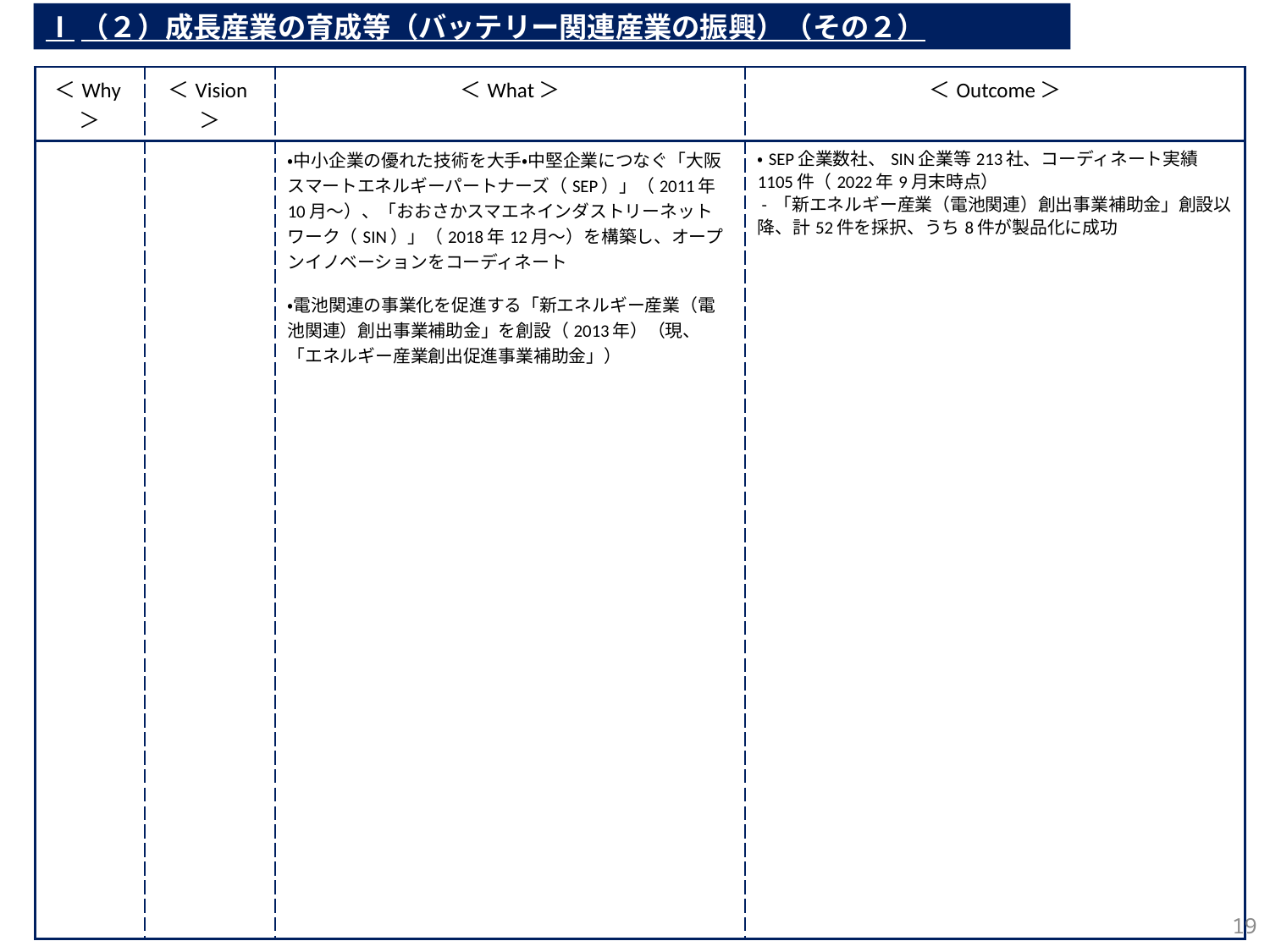

Ⅰ（２）成長産業の育成等（バッテリー関連産業の振興）（その２）
| ＜Why＞ | ＜Vision＞ | ＜What＞ | ＜Outcome＞ |
| --- | --- | --- | --- |
|  |  | ・中小企業の優れた技術を大手・中堅企業につなぐ「大阪スマートエネルギーパートナーズ（SEP）」（2011年10月～）、「おおさかスマエネインダストリーネットワーク（SIN）」（2018年12月～）を構築し、オープンイノベーションをコーディネート ・電池関連の事業化を促進する「新エネルギー産業（電池関連）創出事業補助金」を創設（2013年）（現、「エネルギー産業創出促進事業補助金」） | ・SEP企業数社、SIN企業等213社、コーディネート実績 1105件（2022年9月末時点） - 「新エネルギー産業（電池関連）創出事業補助金」創設以降、計52件を採択、うち8件が製品化に成功 |
19